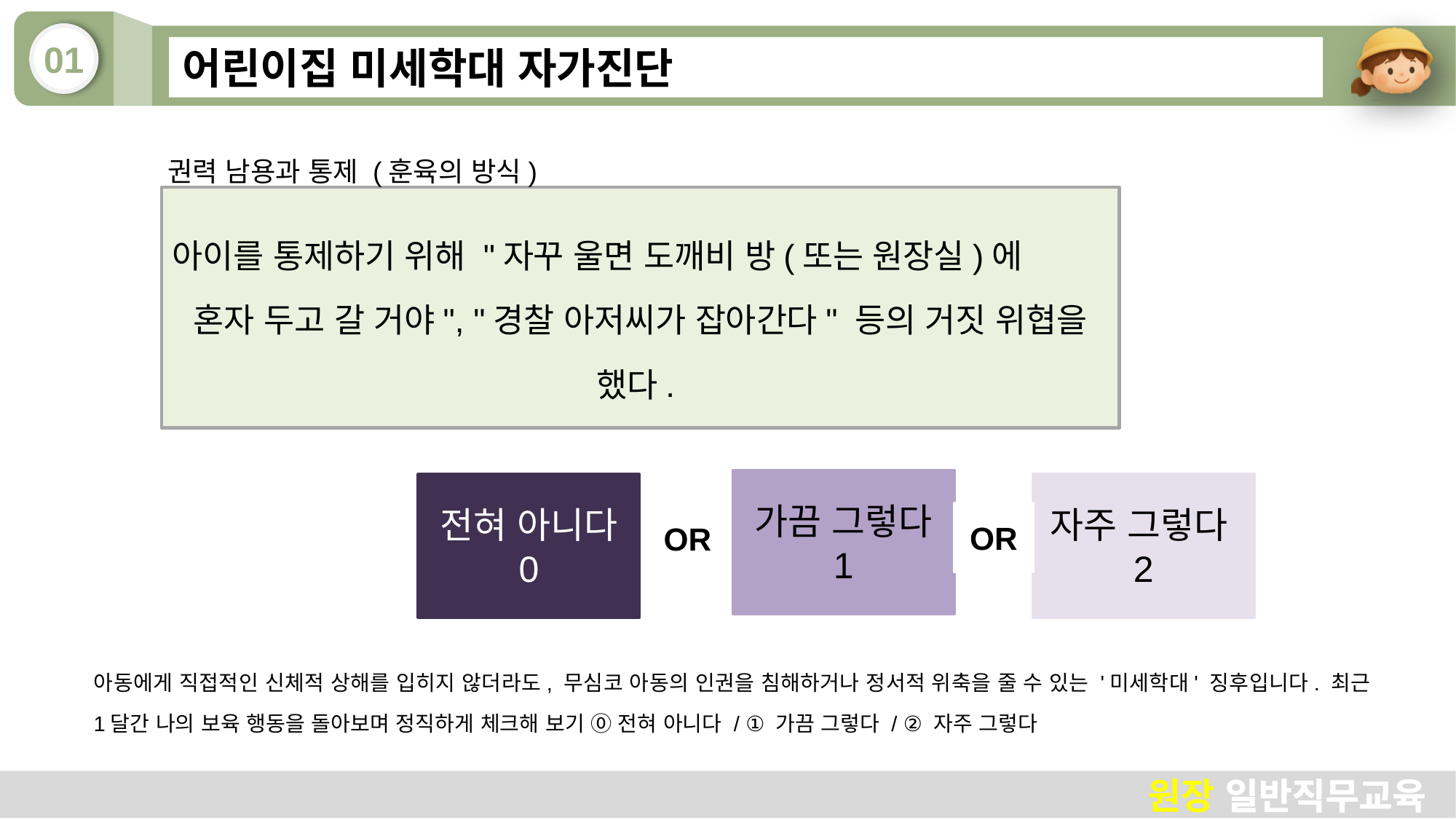

# 어린이집 미세학대 자가진단
권력 남용과 통제 (훈육의 방식)
아이를 통제하기 위해 "자꾸 울면 도깨비 방(또는 원장실)에
혼자 두고 갈 거야", "경찰 아저씨가 잡아간다" 등의 거짓 위협을 했다.
가끔 그렇다
1
자주 그렇다2
전혀 아니다
0
OR
OR
아동에게 직접적인 신체적 상해를 입히지 않더라도, 무심코 아동의 인권을 침해하거나 정서적 위축을 줄 수 있는 '미세학대' 징후입니다. 최근 1달간 나의 보육 행동을 돌아보며 정직하게 체크해 보기 ⓪ 전혀 아니다 / ① 가끔 그렇다 / ② 자주 그렇다